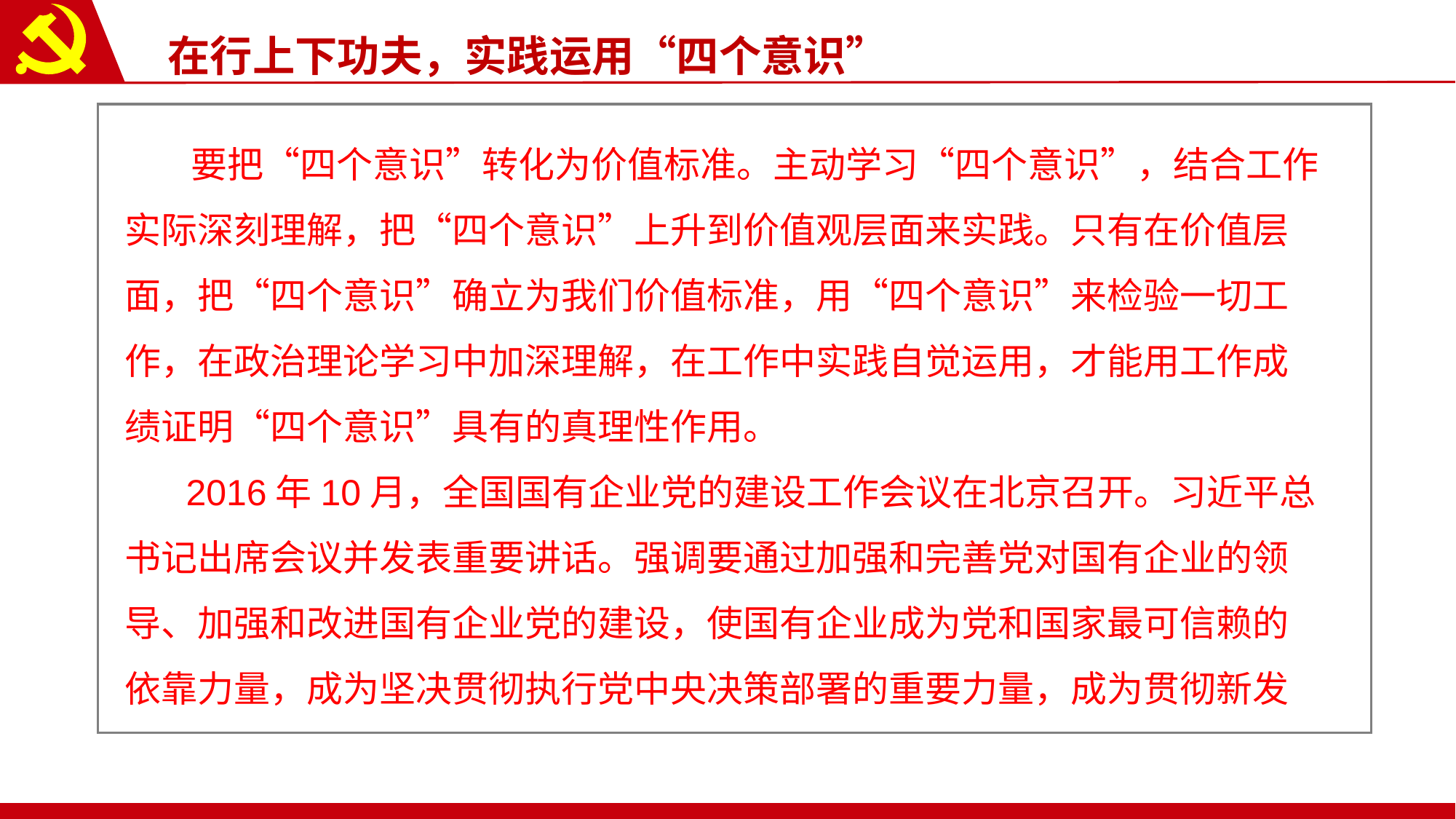

在行上下功夫，实践运用“四个意识”

       要把“四个意识”转化为价值标准。主动学习“四个意识”，结合工作实际深刻理解，把“四个意识”上升到价值观层面来实践。只有在价值层面，把“四个意识”确立为我们价值标准，用“四个意识”来检验一切工作，在政治理论学习中加深理解，在工作中实践自觉运用，才能用工作成绩证明“四个意识”具有的真理性作用。
      2016年10月，全国国有企业党的建设工作会议在北京召开。习近平总书记出席会议并发表重要讲话。强调要通过加强和完善党对国有企业的领导、加强和改进国有企业党的建设，使国有企业成为党和国家最可信赖的依靠力量，成为坚决贯彻执行党中央决策部署的重要力量，成为贯彻新发